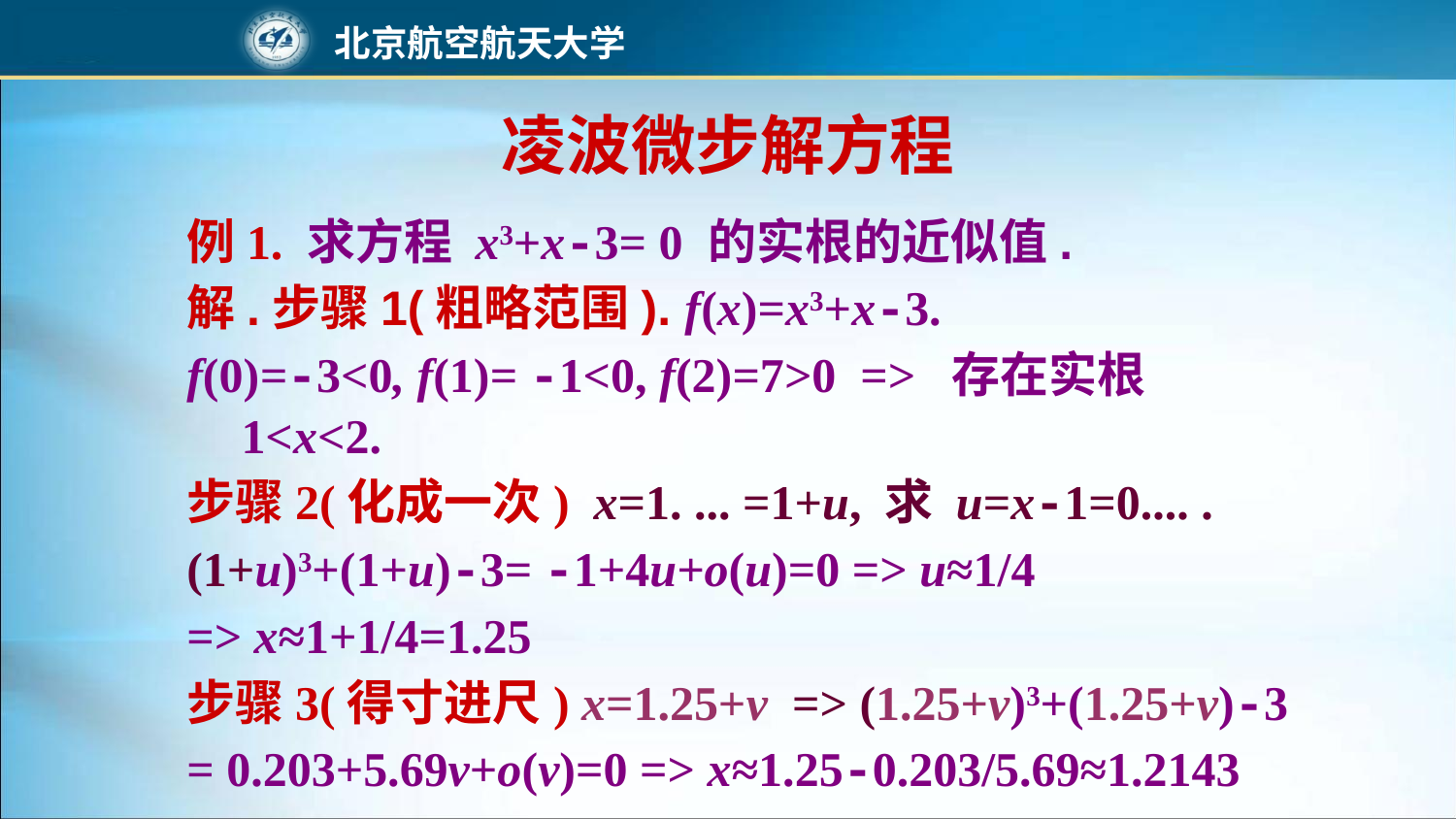

# 凌波微步解方程
例1. 求方程 x3+x-3= 0 的实根的近似值.
解.步骤1(粗略范围). f(x)=x3+x-3.
f(0)=-3<0, f(1)= -1<0, f(2)=7>0  =>  存在实根1<x<2.
步骤2(化成一次)  x=1. ... =1+u, 求 u=x-1=0.... .
(1+u)3+(1+u)-3= -1+4u+o(u)=0 => u≈1/4
=> x≈1+1/4=1.25
步骤3(得寸进尺) x=1.25+v  => (1.25+v)3+(1.25+v)-3
= 0.203+5.69v+o(v)=0 => x≈1.25-0.203/5.69≈1.2143